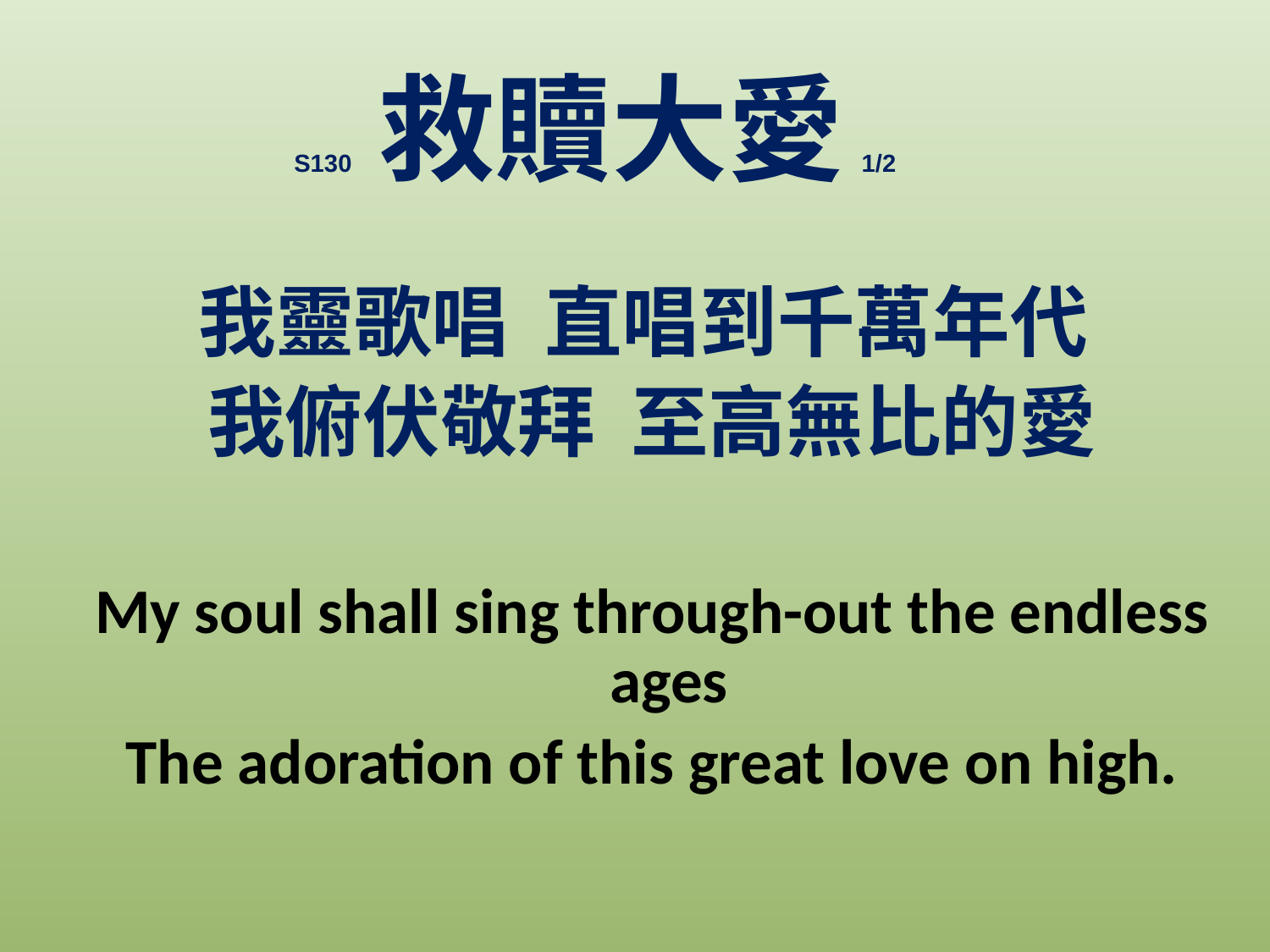

S130   救贖大愛  1/2
我靈歌唱  直唱到千萬年代
我俯伏敬拜  至高無比的愛

My soul shall sing through-out the endless ages
The adoration of this great love on high.